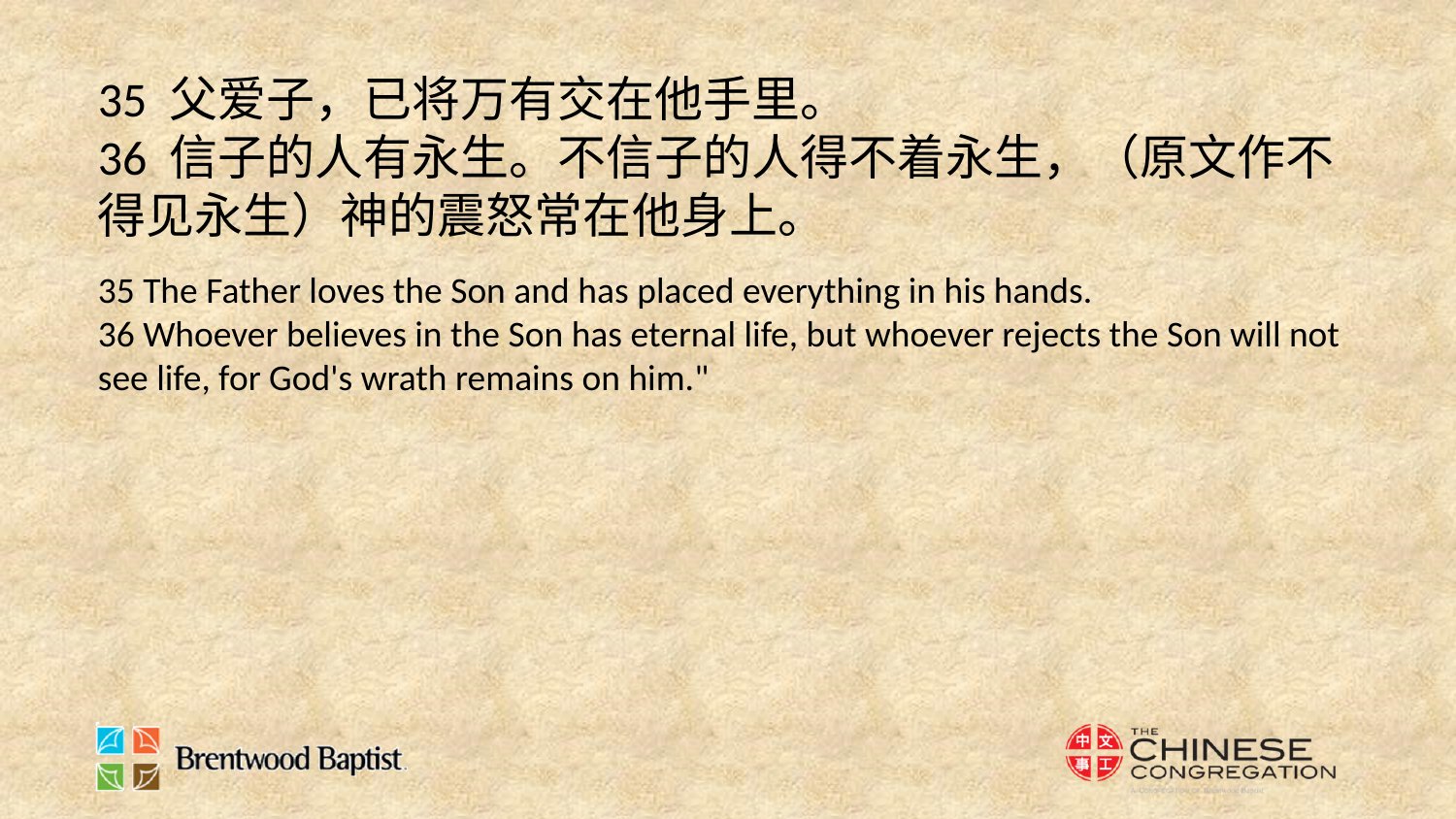

35 父爱子，已将万有交在他手里。
36 信子的人有永生。不信子的人得不着永生，（原文作不得见永生）神的震怒常在他身上。

35 The Father loves the Son and has placed everything in his hands.
36 Whoever believes in the Son has eternal life, but whoever rejects the Son will not see life, for God's wrath remains on him."